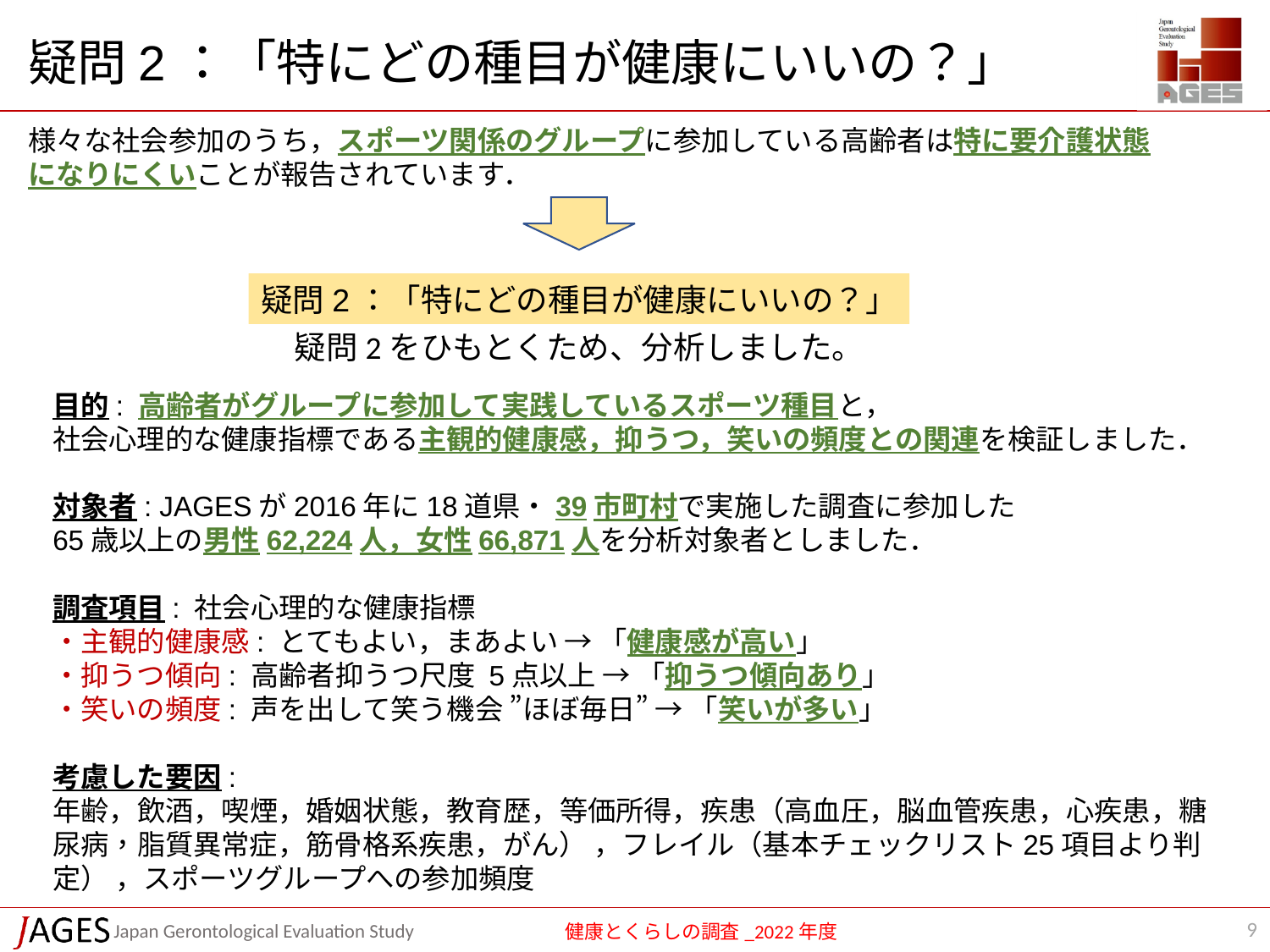

# 疑問2：「特にどの種目が健康にいいの？」
様々な社会参加のうち，スポーツ関係のグループに参加している高齢者は特に要介護状態になりにくいことが報告されています．

疑問2：「特にどの種目が健康にいいの？」
疑問2をひもとくため、分析しました。
目的: 高齢者がグループに参加して実践しているスポーツ種目と，
社会心理的な健康指標である主観的健康感，抑うつ，笑いの頻度との関連を検証しました．

対象者: JAGESが2016年に18道県・39市町村で実施した調査に参加した
65歳以上の男性62,224人，女性66,871人を分析対象者としました．

調査項目: 社会心理的な健康指標
・主観的健康感: とてもよい，まあよい → 「健康感が高い」
・抑うつ傾向: 高齢者抑うつ尺度 5点以上 → 「抑うつ傾向あり」
・笑いの頻度: 声を出して笑う機会 ”ほぼ毎日” → 「笑いが多い」

考慮した要因:
年齢，飲酒，喫煙，婚姻状態，教育歴，等価所得，疾患（高血圧，脳血管疾患，心疾患，糖尿病，脂質異常症，筋骨格系疾患，がん） ，フレイル（基本チェックリスト25項目より判定） ，スポーツグループへの参加頻度
9